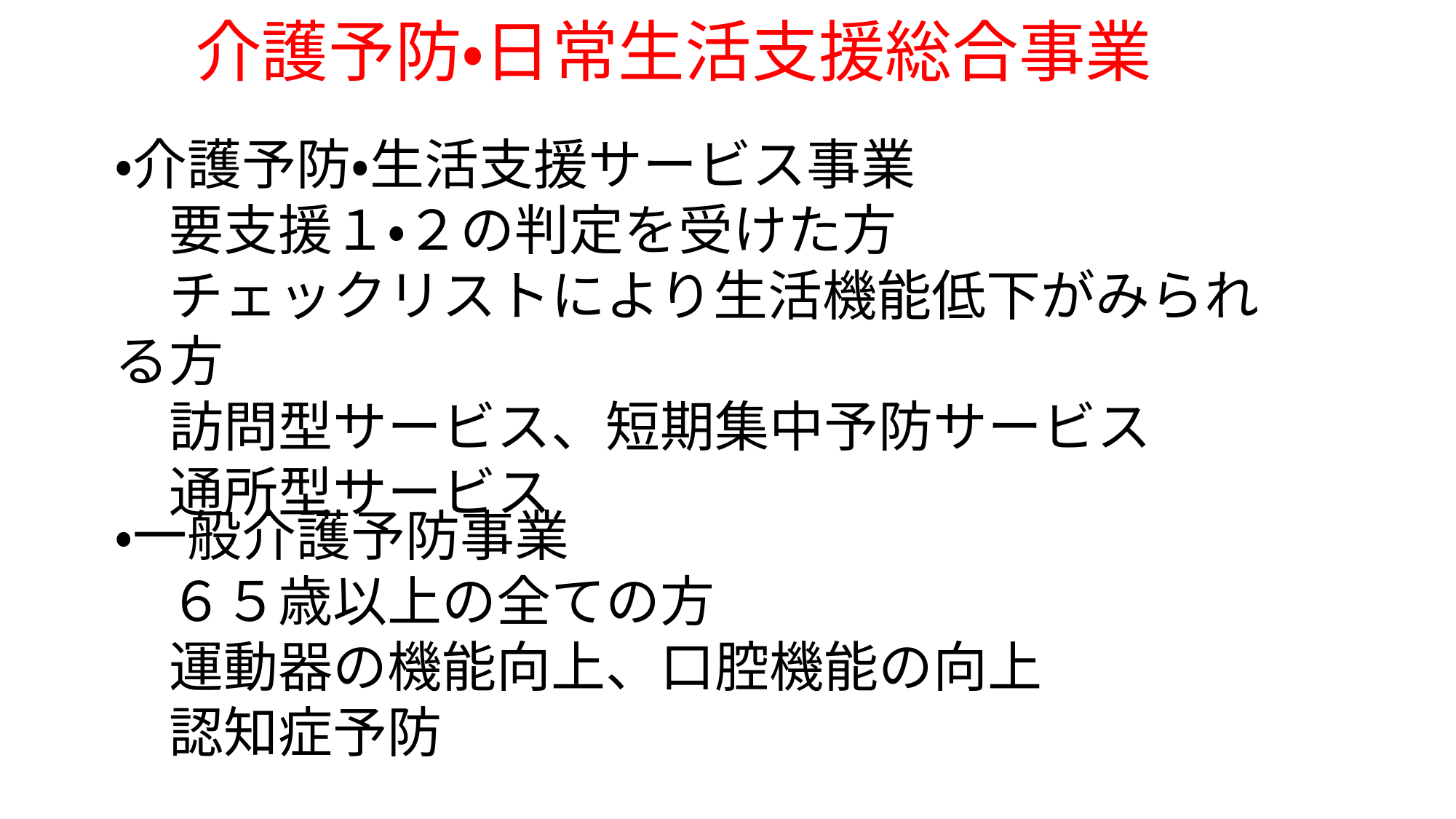

介護予防・日常生活支援総合事業
・介護予防・生活支援サービス事業
　要支援１・２の判定を受けた方
　チェックリストにより生活機能低下がみられる方
　訪問型サービス、短期集中予防サービス
　通所型サービス
・一般介護予防事業
　６５歳以上の全ての方
　運動器の機能向上、口腔機能の向上
　認知症予防